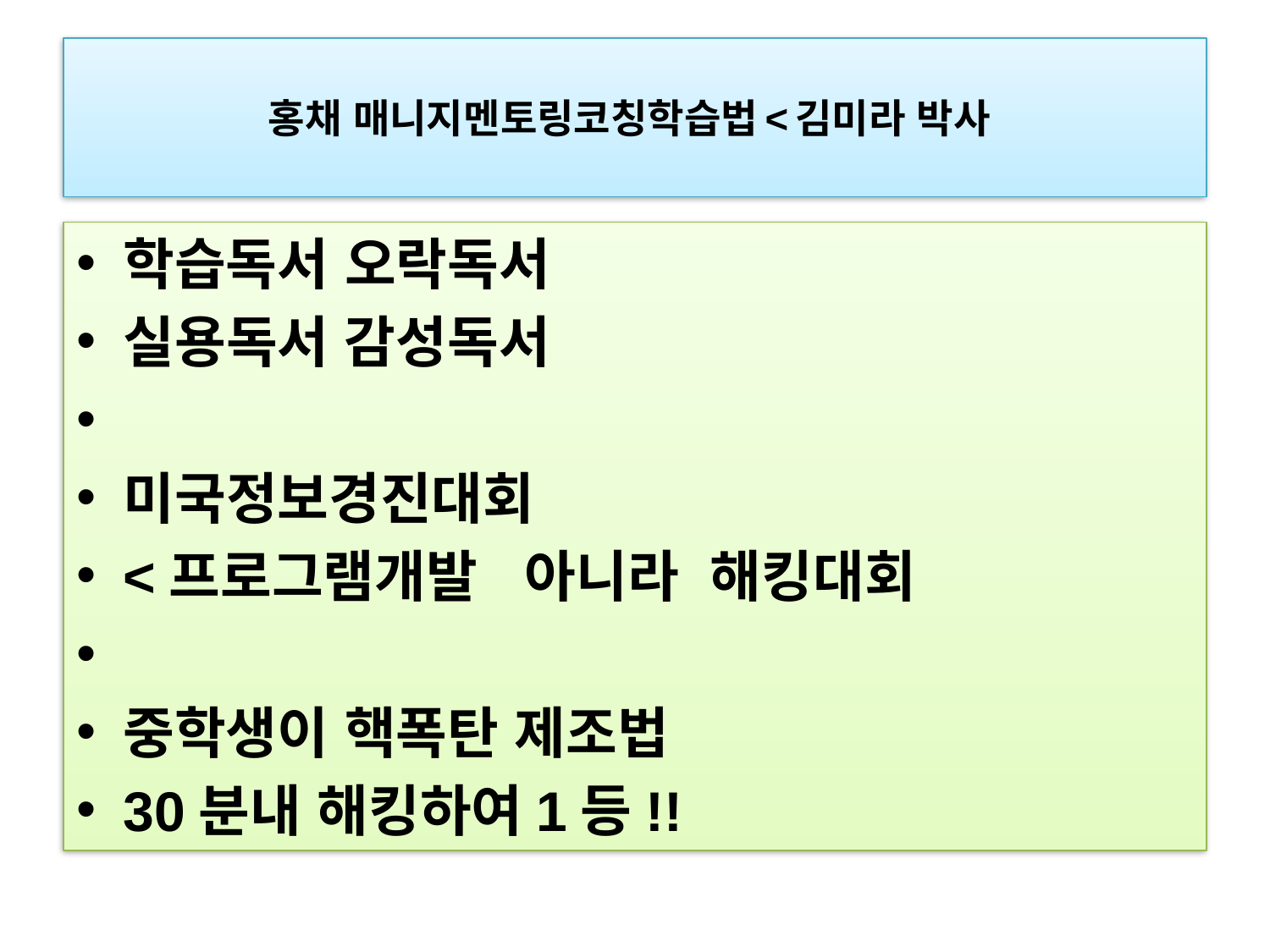

# 홍채 매니지멘토링코칭학습법<김미라 박사
학습독서 오락독서
실용독서 감성독서

미국정보경진대회
<프로그램개발   아니라  해킹대회

중학생이 핵폭탄 제조법
30분내 해킹하여1등!!